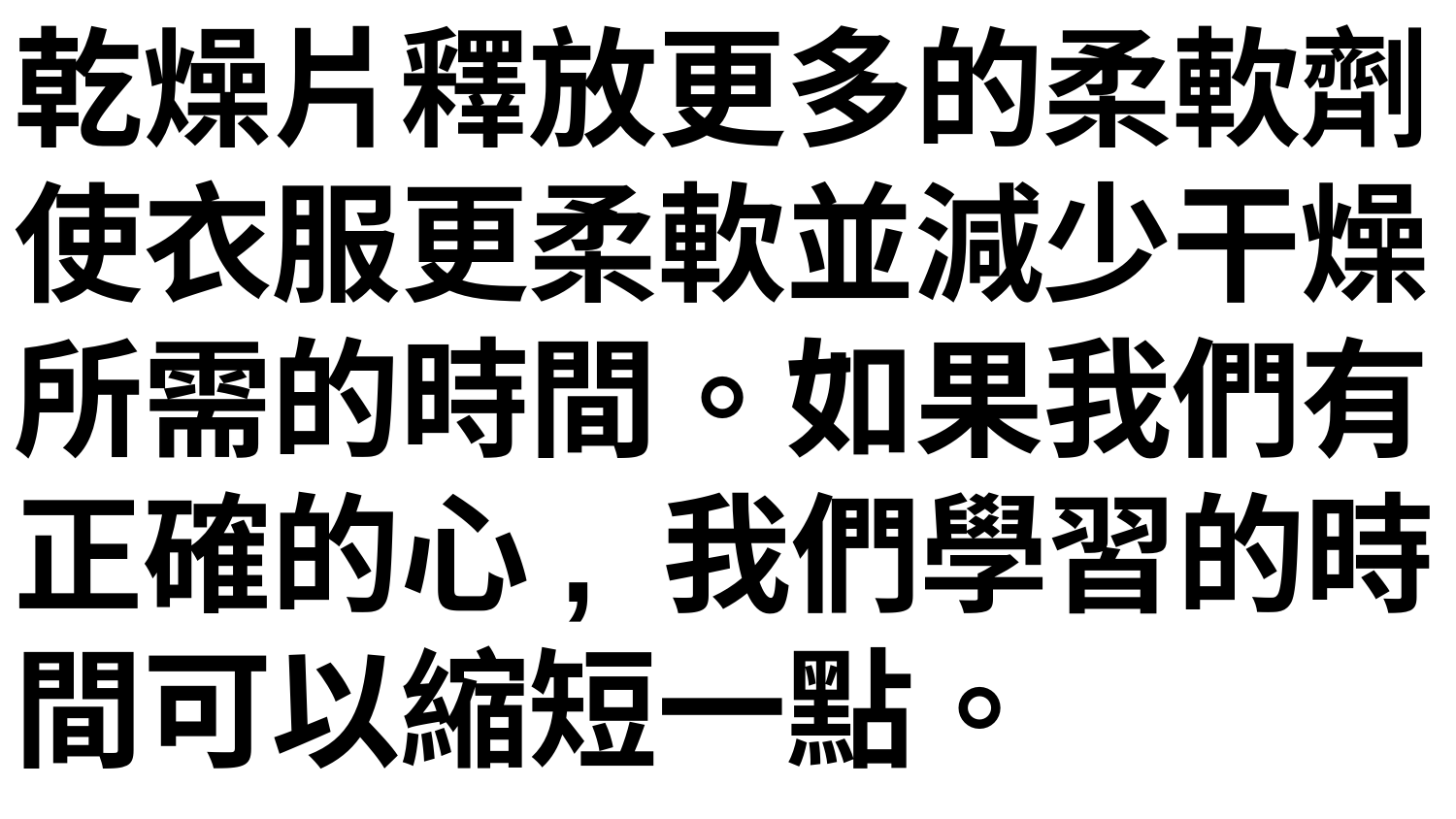

乾燥片釋放更多的柔軟劑,使衣服更柔軟並減少干燥所需的時間。如果我們有正確的心, 我們學習的時間可以縮短一點。